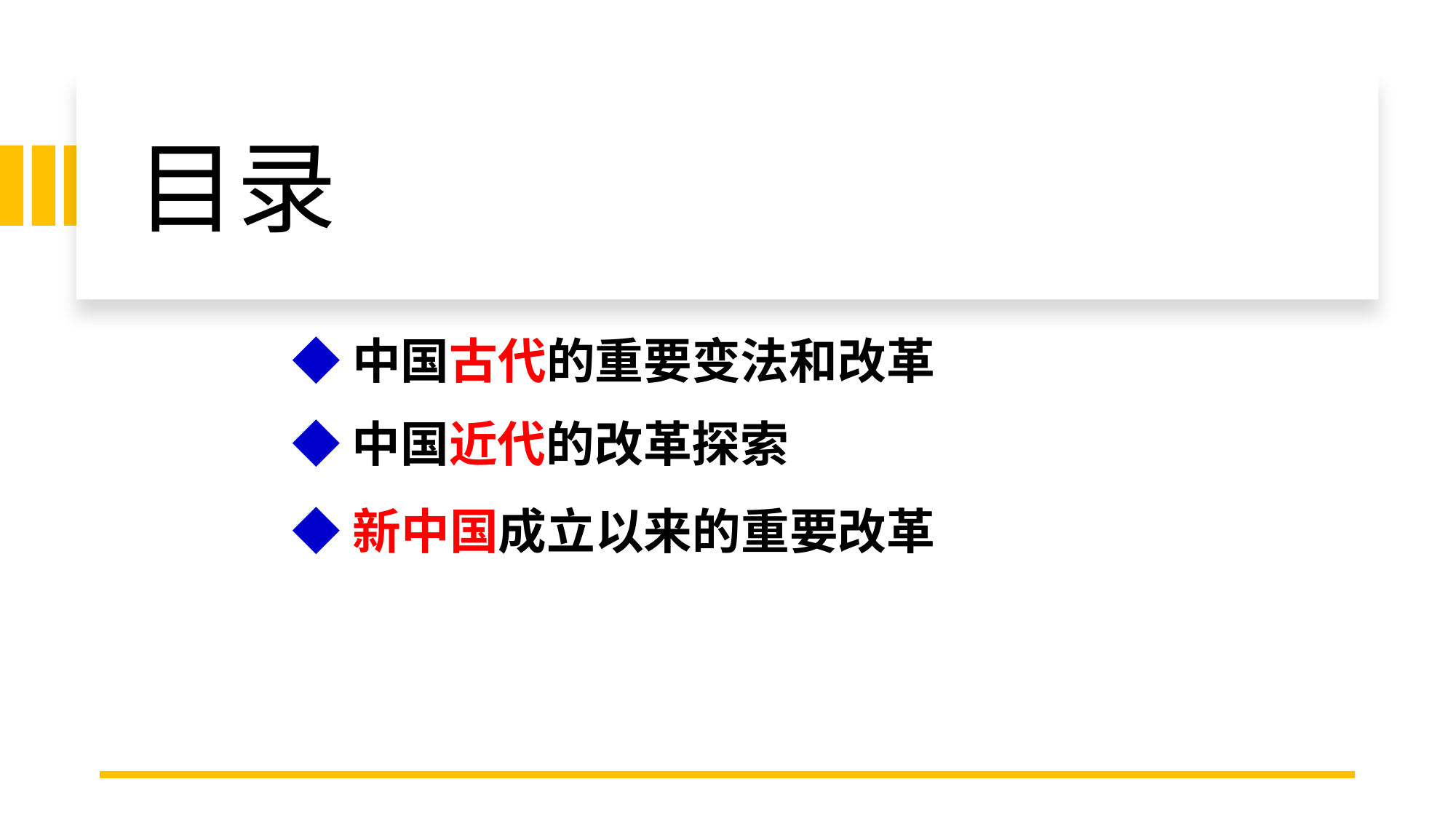

目录

◆中国古代的重要变法和改革
◆中国近代的改革探索
◆新中国成立以来的重要改革